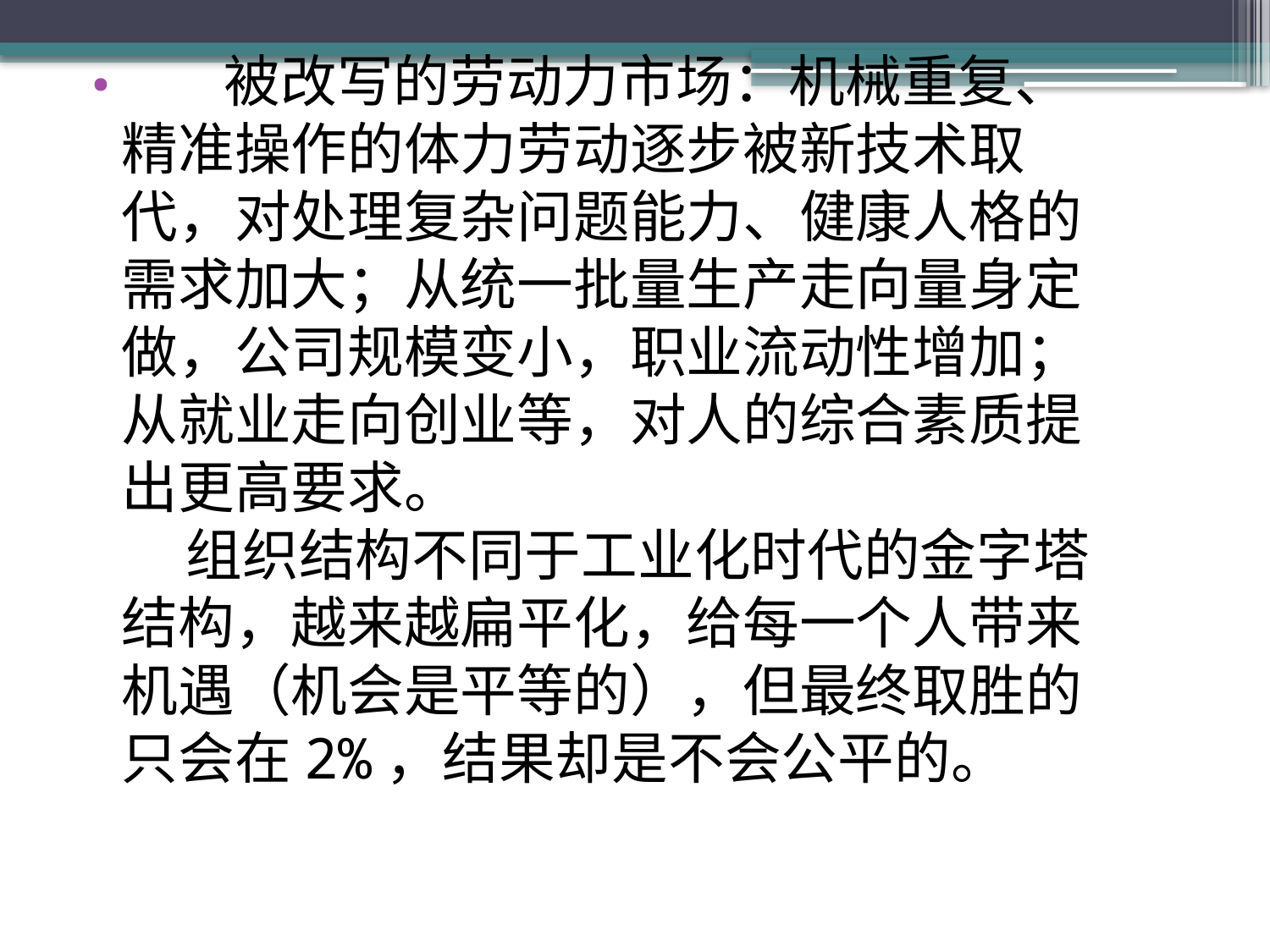

#
       被改写的劳动力市场：机械重复、精准操作的体力劳动逐步被新技术取代，对处理复杂问题能力、健康人格的需求加大；从统一批量生产走向量身定做，公司规模变小，职业流动性增加；从就业走向创业等，对人的综合素质提出更高要求。
    组织结构不同于工业化时代的金字塔结构，越来越扁平化，给每一个人带来机遇（机会是平等的），但最终取胜的只会在2%，结果却是不会公平的。